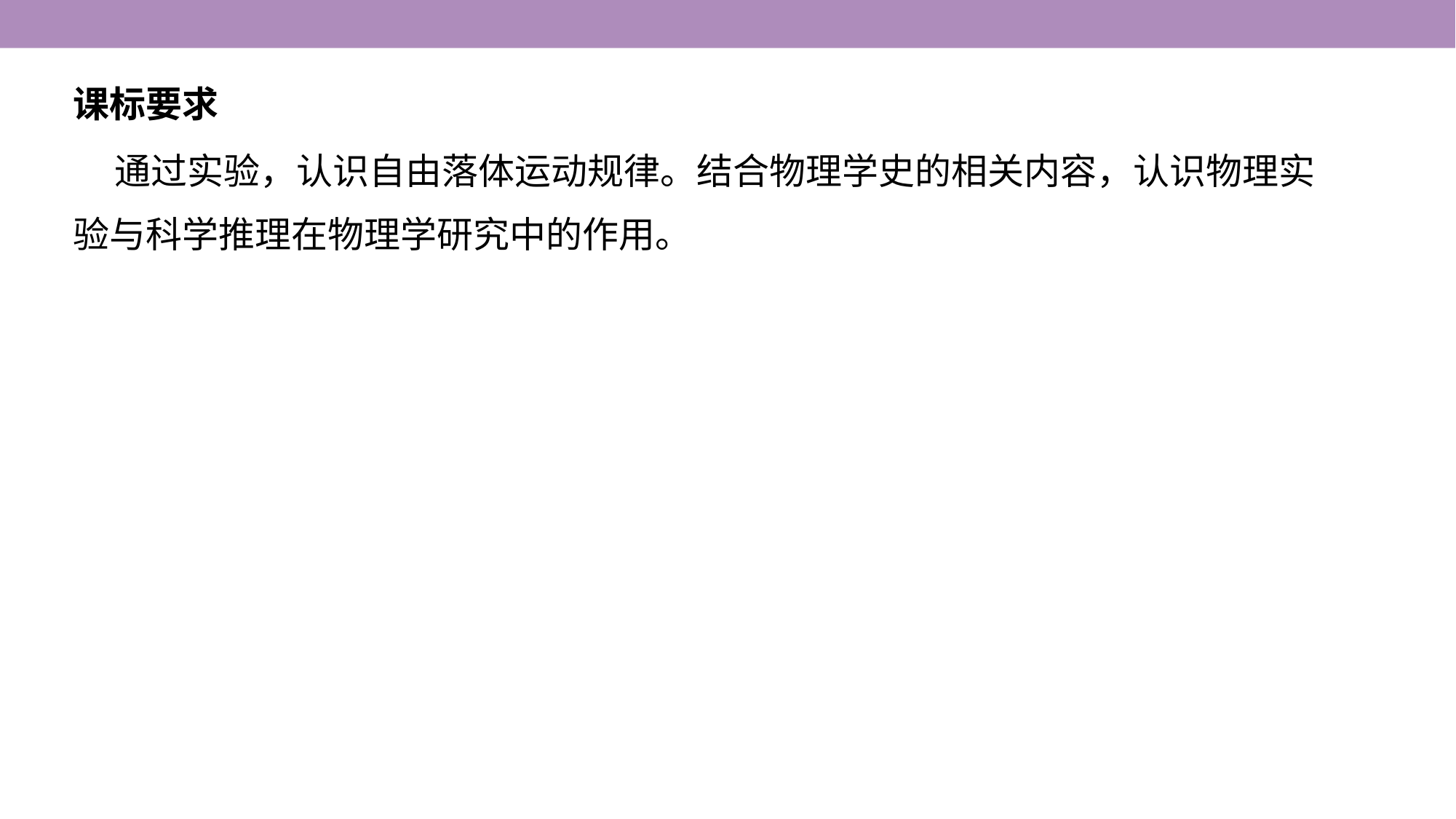

课标要求
    通过实验，认识自由落体运动规律。结合物理学史的相关内容，认识物理实
验与科学推理在物理学研究中的作用。